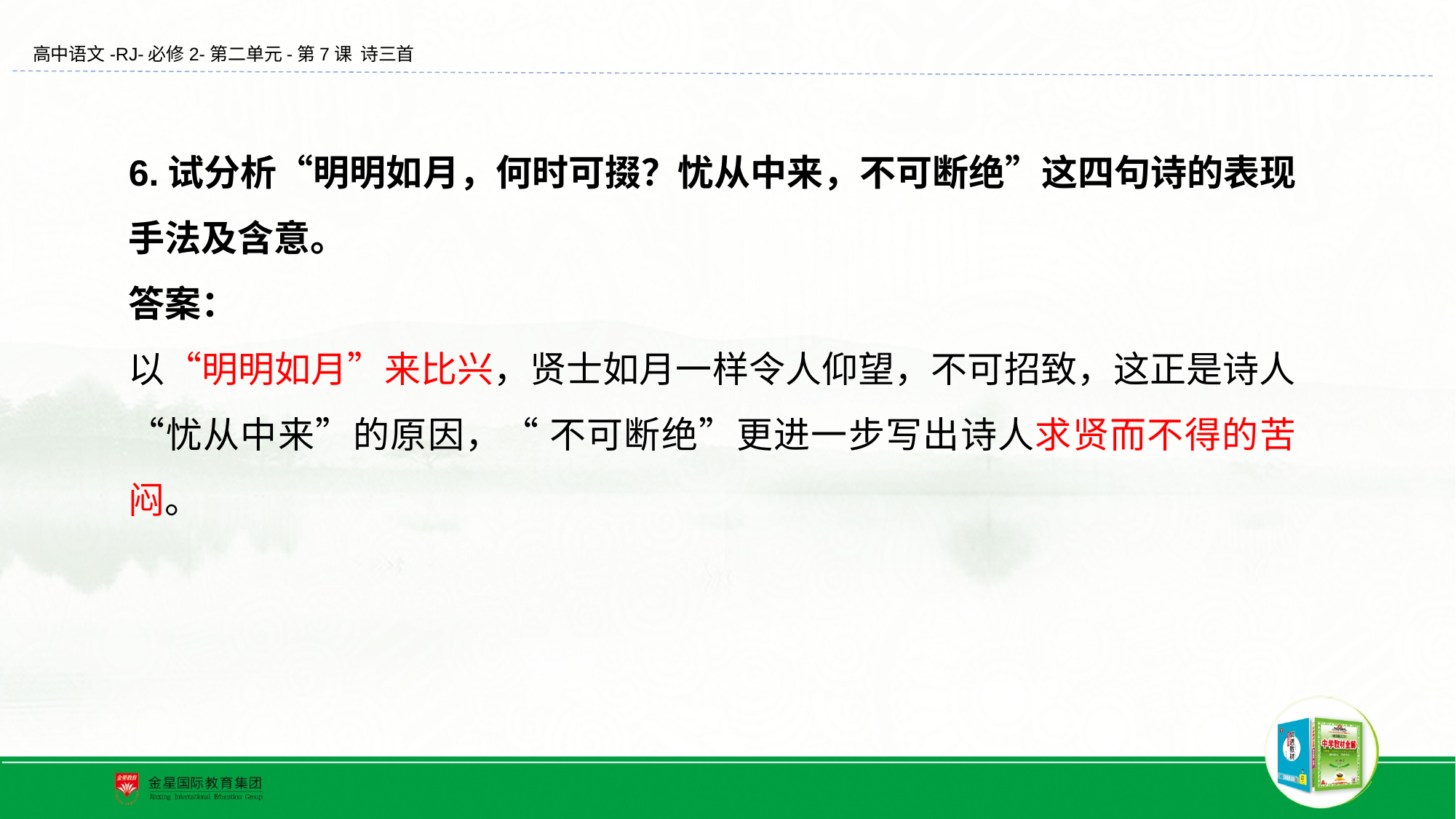

6.试分析“明明如月，何时可掇？忧从中来，不可断绝”这四句诗的表现手法及含意。
答案：
以“明明如月”来比兴，贤士如月一样令人仰望，不可招致，这正是诗人“忧从中来”的原因，“ 不可断绝”更进一步写出诗人求贤而不得的苦闷。